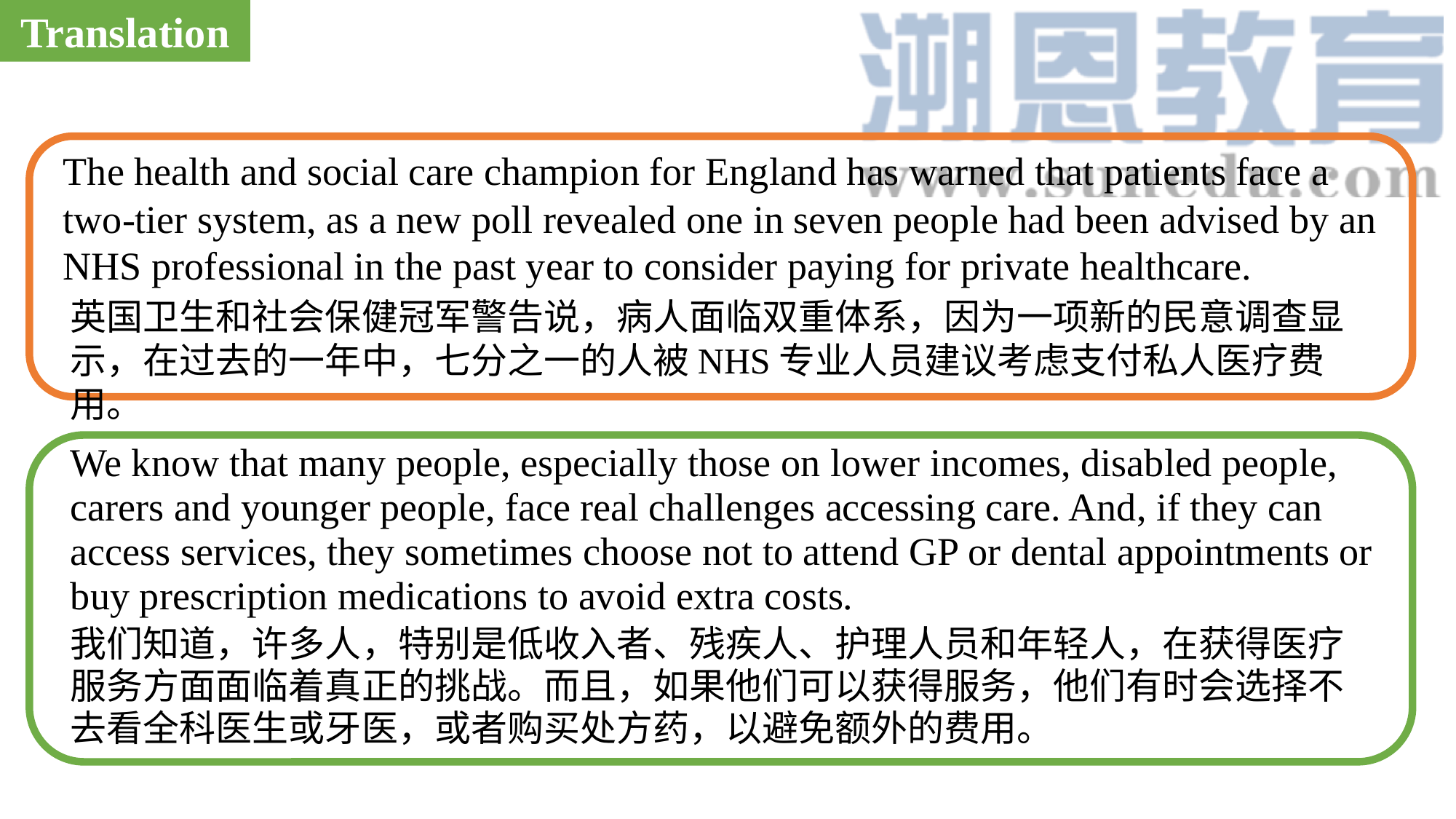

Translation

The health and social care champion for England has warned that patients face a two-tier system, as a new poll revealed one in seven people had been advised by an NHS professional in the past year to consider paying for private healthcare.
英国卫生和社会保健冠军警告说，病人面临双重体系，因为一项新的民意调查显示，在过去的一年中，七分之一的人被NHS专业人员建议考虑支付私人医疗费用。

We know that many people, especially those on lower incomes, disabled people, carers and younger people, face real challenges accessing care. And, if they can access services, they sometimes choose not to attend GP or dental appointments or buy prescription medications to avoid extra costs.
我们知道，许多人，特别是低收入者、残疾人、护理人员和年轻人，在获得医疗服务方面面临着真正的挑战。而且，如果他们可以获得服务，他们有时会选择不去看全科医生或牙医，或者购买处方药，以避免额外的费用。